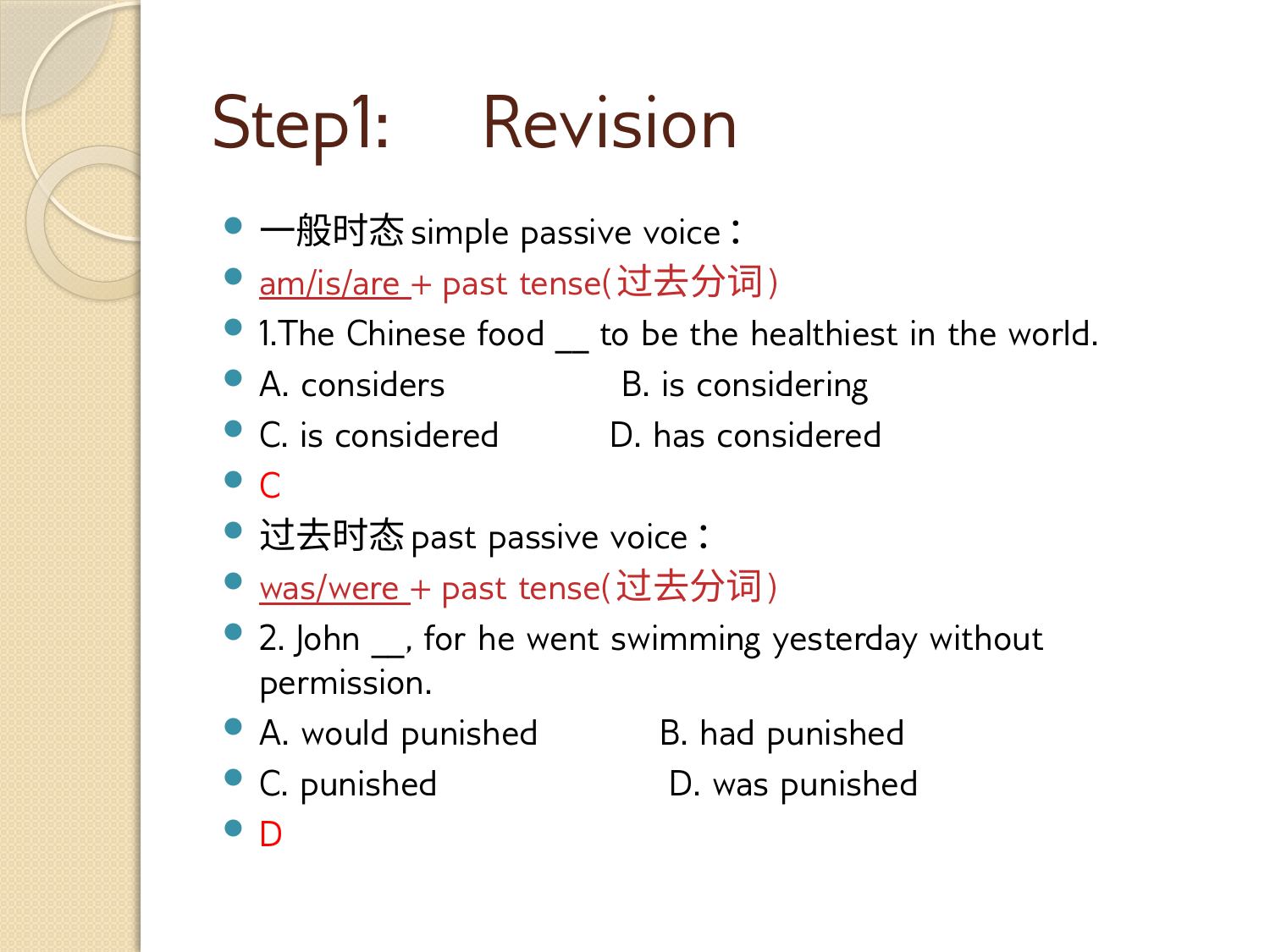

# Step1:    Revision
一般时态simple passive voice：
am/is/are + past tense(过去分词)
1.The Chinese food __ to be the healthiest in the world.
A. considers                B. is considering
C. is considered          D. has considered
C
过去时态past passive voice：
was/were + past tense(过去分词)
2. John __, for he went swimming yesterday without permission.
A. would punished           B. had punished
C. punished                     D. was punished
D